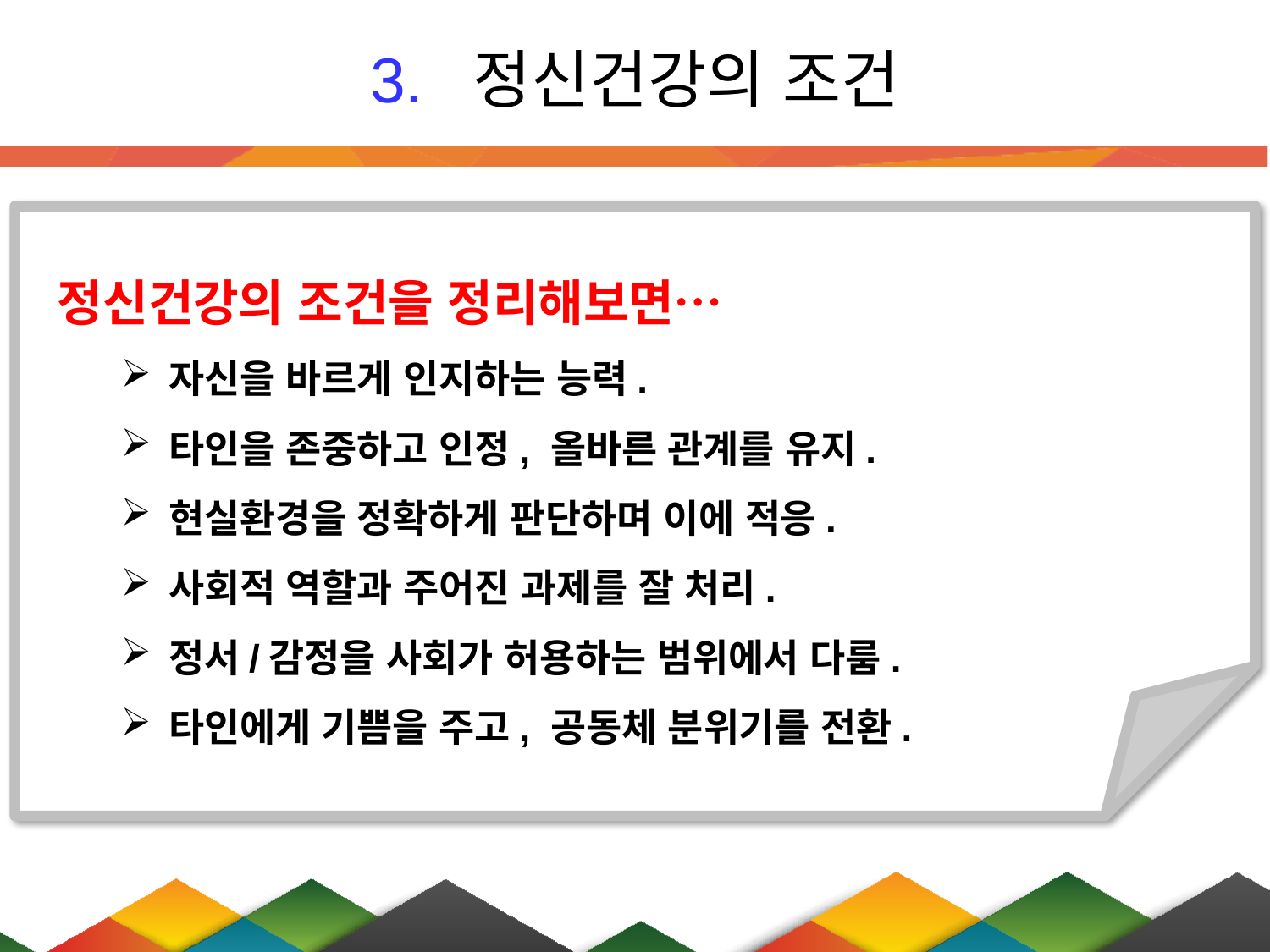

# 정신건강의 조건

정신건강의 조건을 정리해보면…
자신을 바르게 인지하는 능력.
타인을 존중하고 인정, 올바른 관계를 유지.
현실환경을 정확하게 판단하며 이에 적응.
사회적 역할과 주어진 과제를 잘 처리.
정서/감정을 사회가 허용하는 범위에서 다룸.
타인에게 기쁨을 주고, 공동체 분위기를 전환.